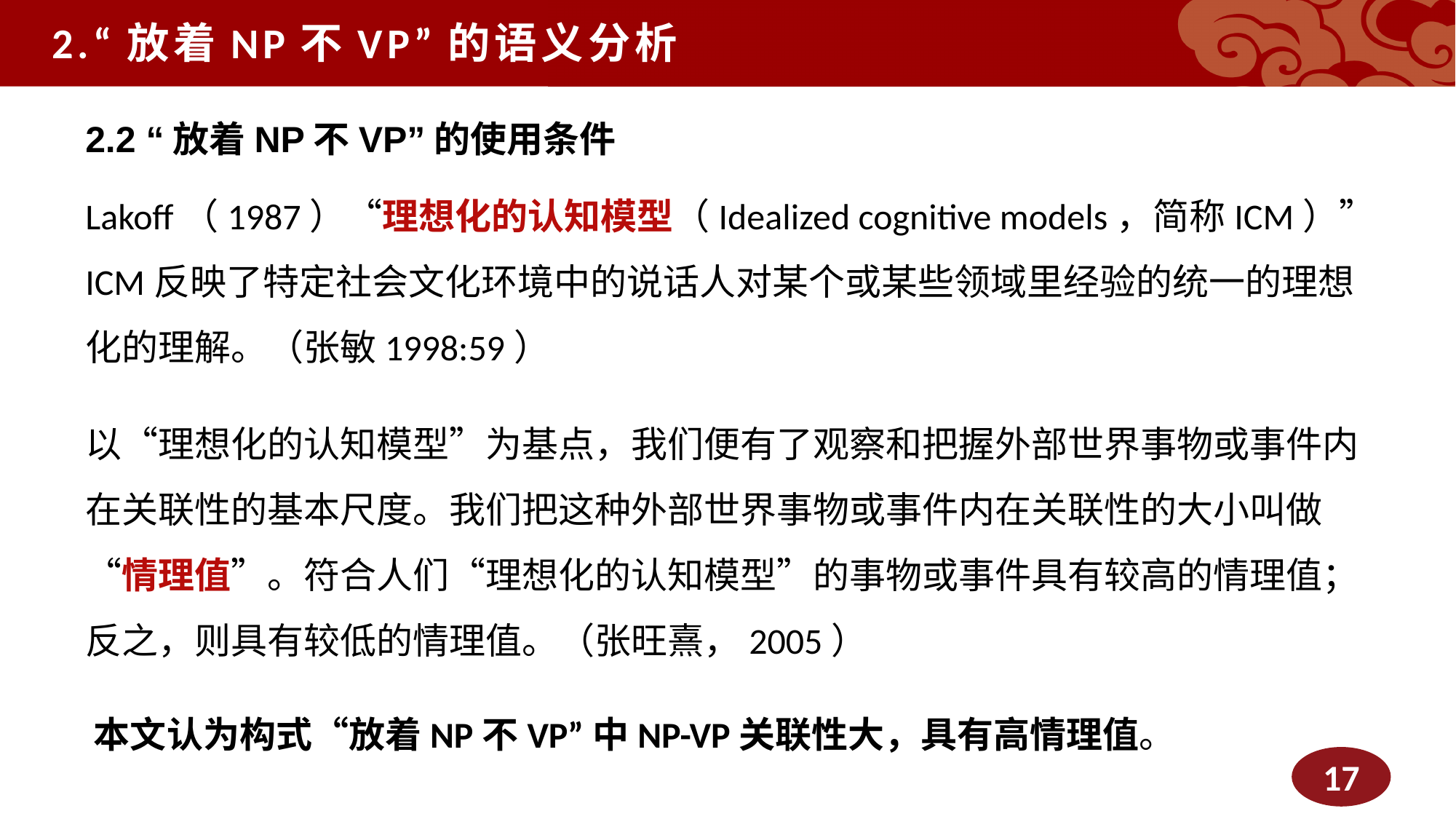

2.“放着NP不VP”的语义分析
2.2 “放着NP不VP”的使用条件
Lakoff（1987）“理想化的认知模型（Idealized cognitive models，简称ICM）”
ICM反映了特定社会文化环境中的说话人对某个或某些领域里经验的统一的理想化的理解。（张敏1998:59）
以“理想化的认知模型”为基点，我们便有了观察和把握外部世界事物或事件内在关联性的基本尺度。我们把这种外部世界事物或事件内在关联性的大小叫做“情理值”。符合人们“理想化的认知模型”的事物或事件具有较高的情理值；反之，则具有较低的情理值。（张旺熹，2005）
本文认为构式“放着NP不VP”中NP-VP关联性大，具有高情理值。